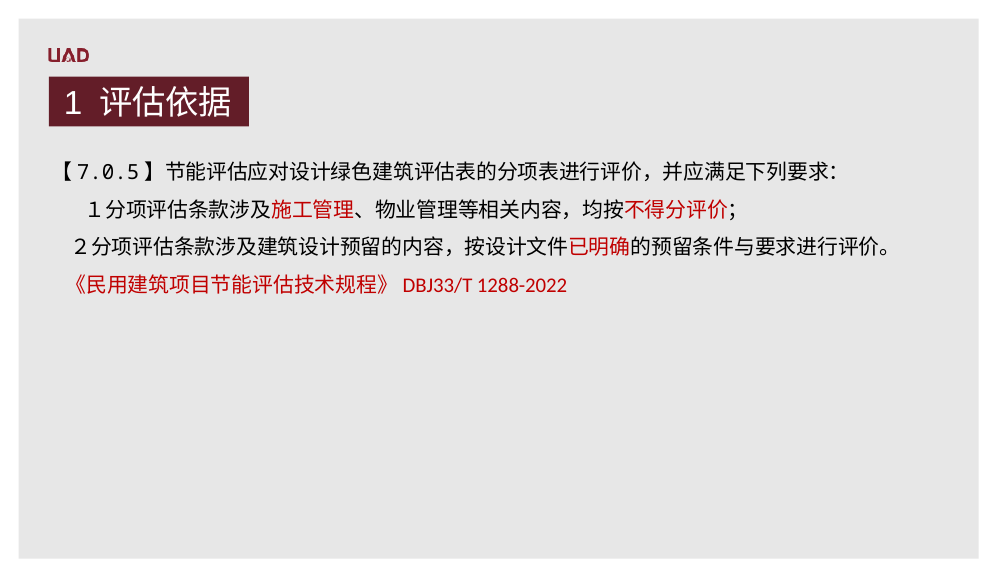

1 评估依据
【7.0.5】节能评估应对设计绿色建筑评估表的分项表进行评价，并应满足下列要求：
      １分项评估条款涉及施工管理、物业管理等相关内容，均按不得分评价；
   ２分项评估条款涉及建筑设计预留的内容，按设计文件已明确的预留条件与要求进行评价。
  《民用建筑项目节能评估技术规程》DBJ33/T 1288-2022